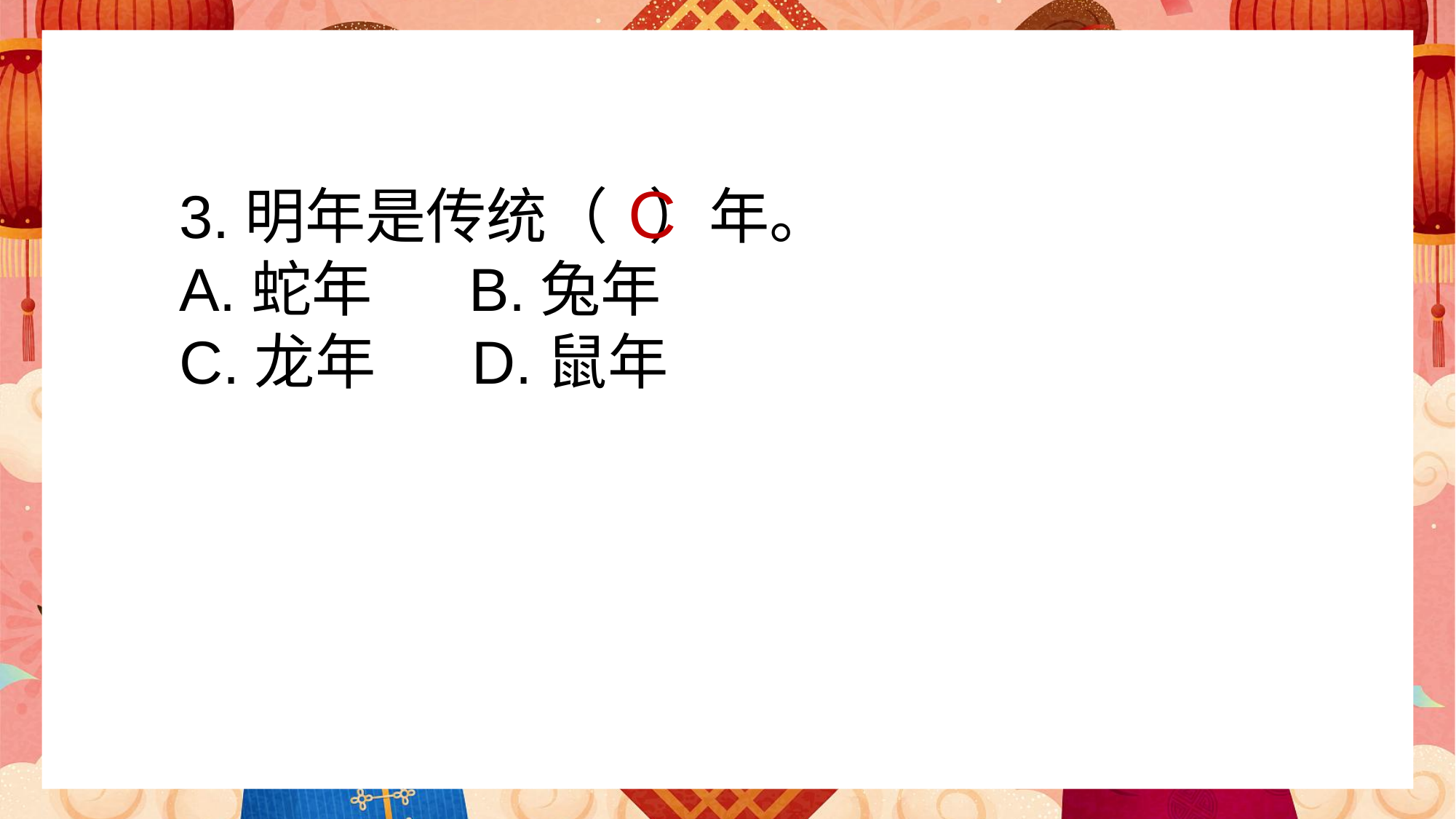

C
3.明年是传统（   ）年。
A.蛇年      B.兔年
C.龙年      D.鼠年